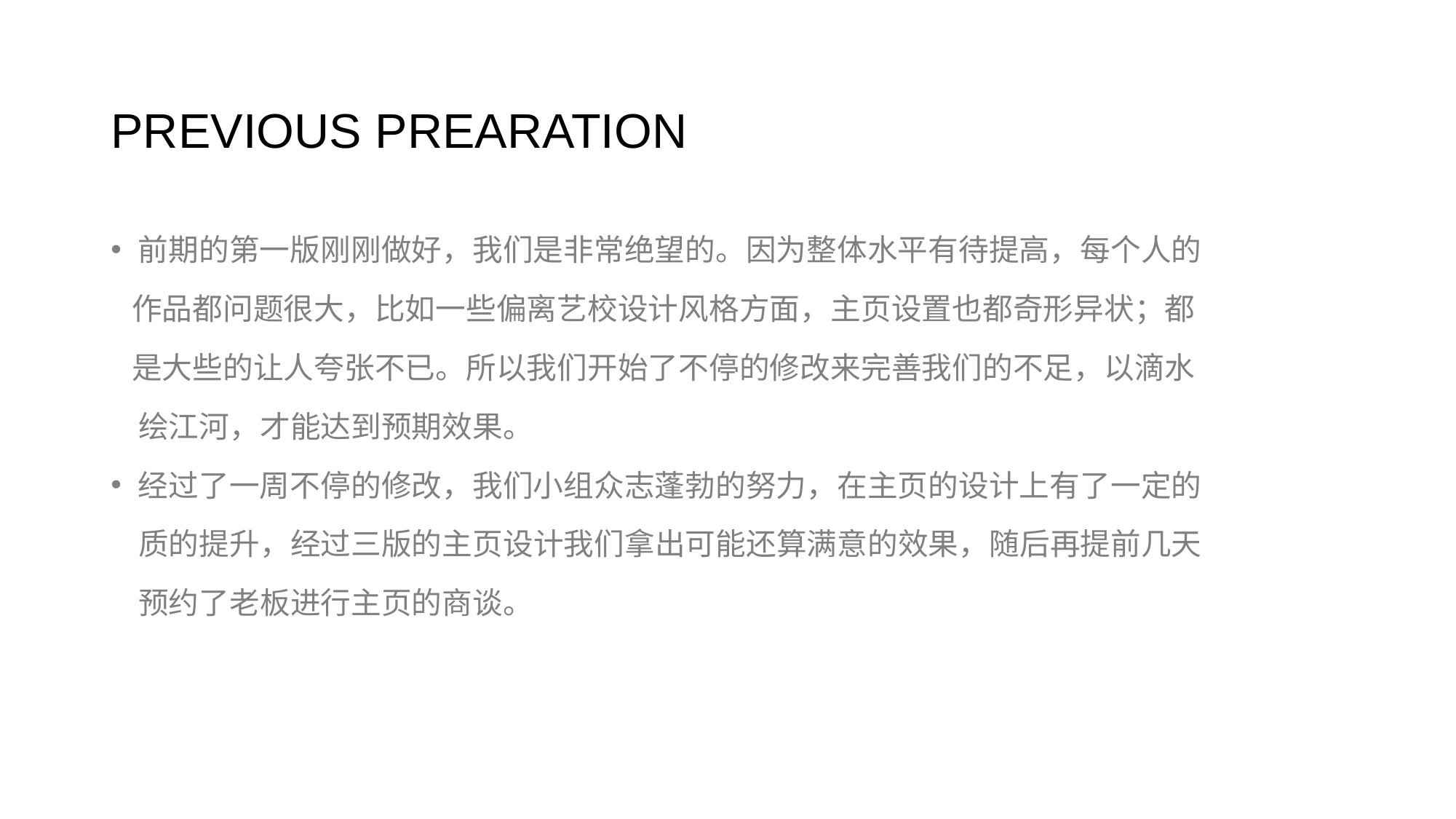

# PREVIOUS PREARATION
前期的第一版刚刚做好，我们是非常绝望的。因为整体水平有待提高，每个人的
  作品都问题很大，比如一些偏离艺校设计风格方面，主页设置也都奇形异状；都
  是大些的让人夸张不已。所以我们开始了不停的修改来完善我们的不足，以滴水
   绘江河，才能达到预期效果。
经过了一周不停的修改，我们小组众志蓬勃的努力，在主页的设计上有了一定的
   质的提升，经过三版的主页设计我们拿出可能还算满意的效果，随后再提前几天
   预约了老板进行主页的商谈。